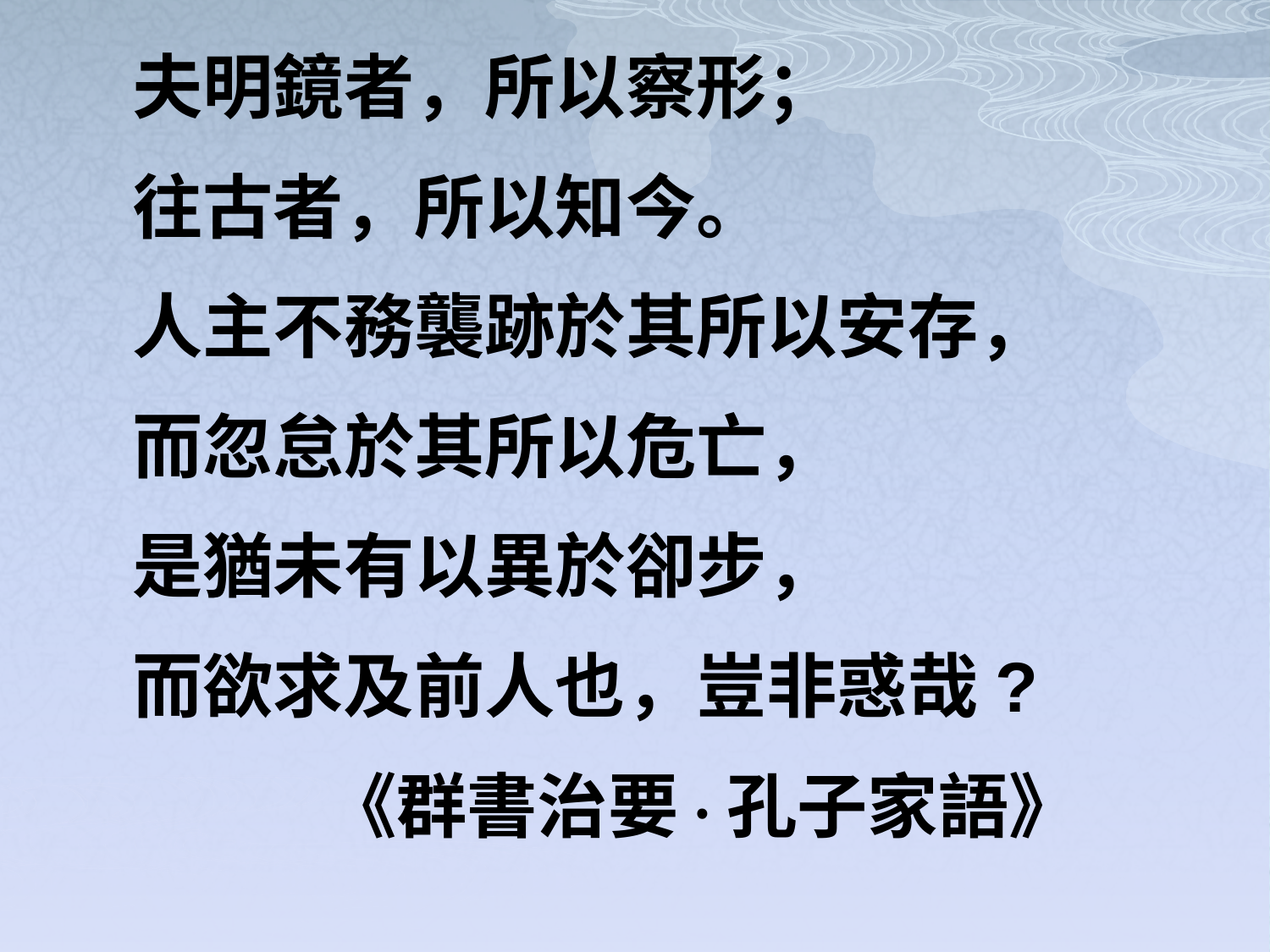

夫明鏡者，所以察形；
往古者，所以知今。
人主不務襲跡於其所以安存，
而忽怠於其所以危亡，
是猶未有以異於卻步，
而欲求及前人也，豈非惑哉?
           《群書治要·孔子家語》